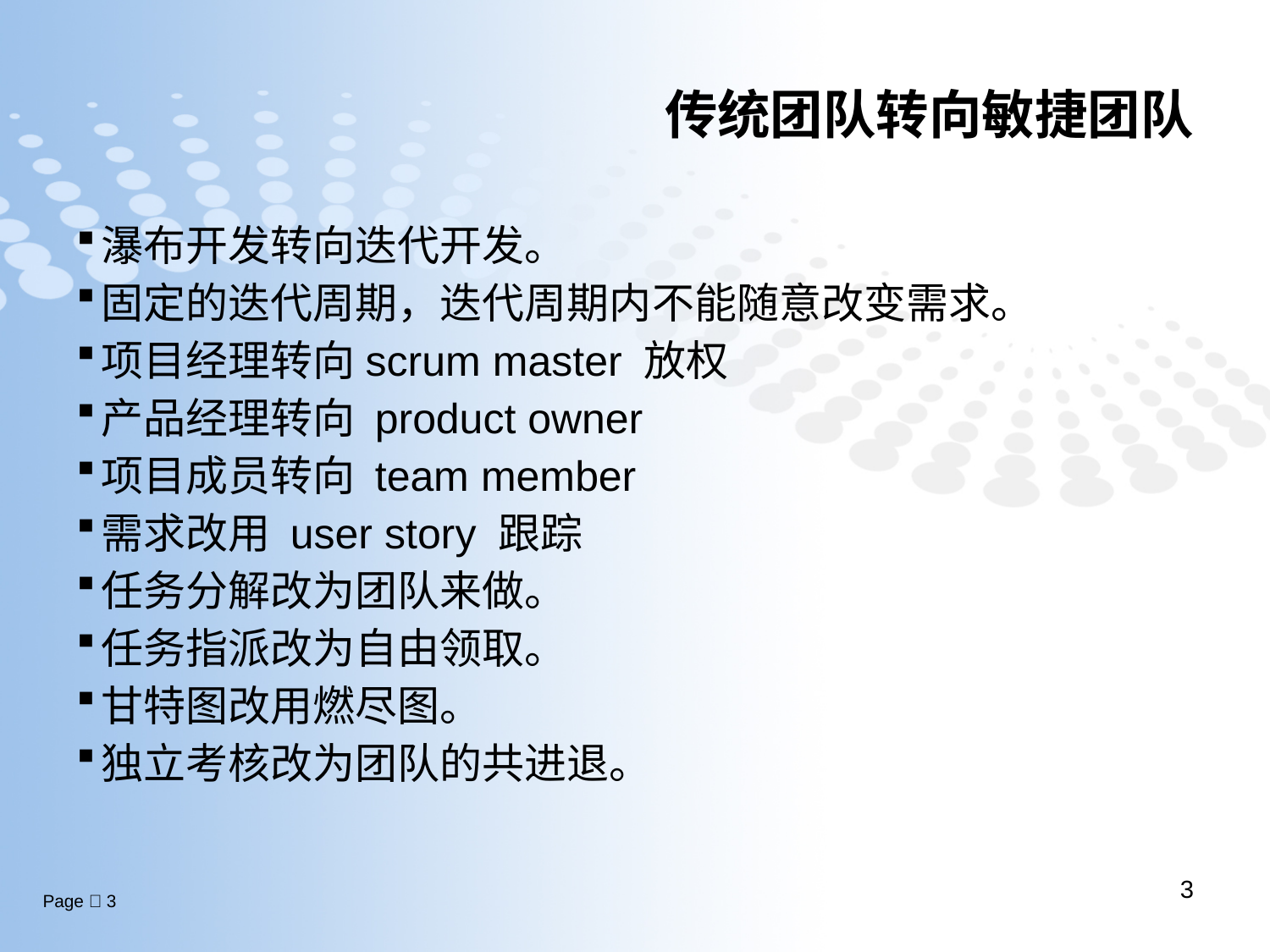

# 传统团队转向敏捷团队
瀑布开发转向迭代开发。
固定的迭代周期，迭代周期内不能随意改变需求。
项目经理转向scrum master 放权
产品经理转向 product owner
项目成员转向 team member
需求改用 user story 跟踪
任务分解改为团队来做。
任务指派改为自由领取。
甘特图改用燃尽图。
独立考核改为团队的共进退。
3